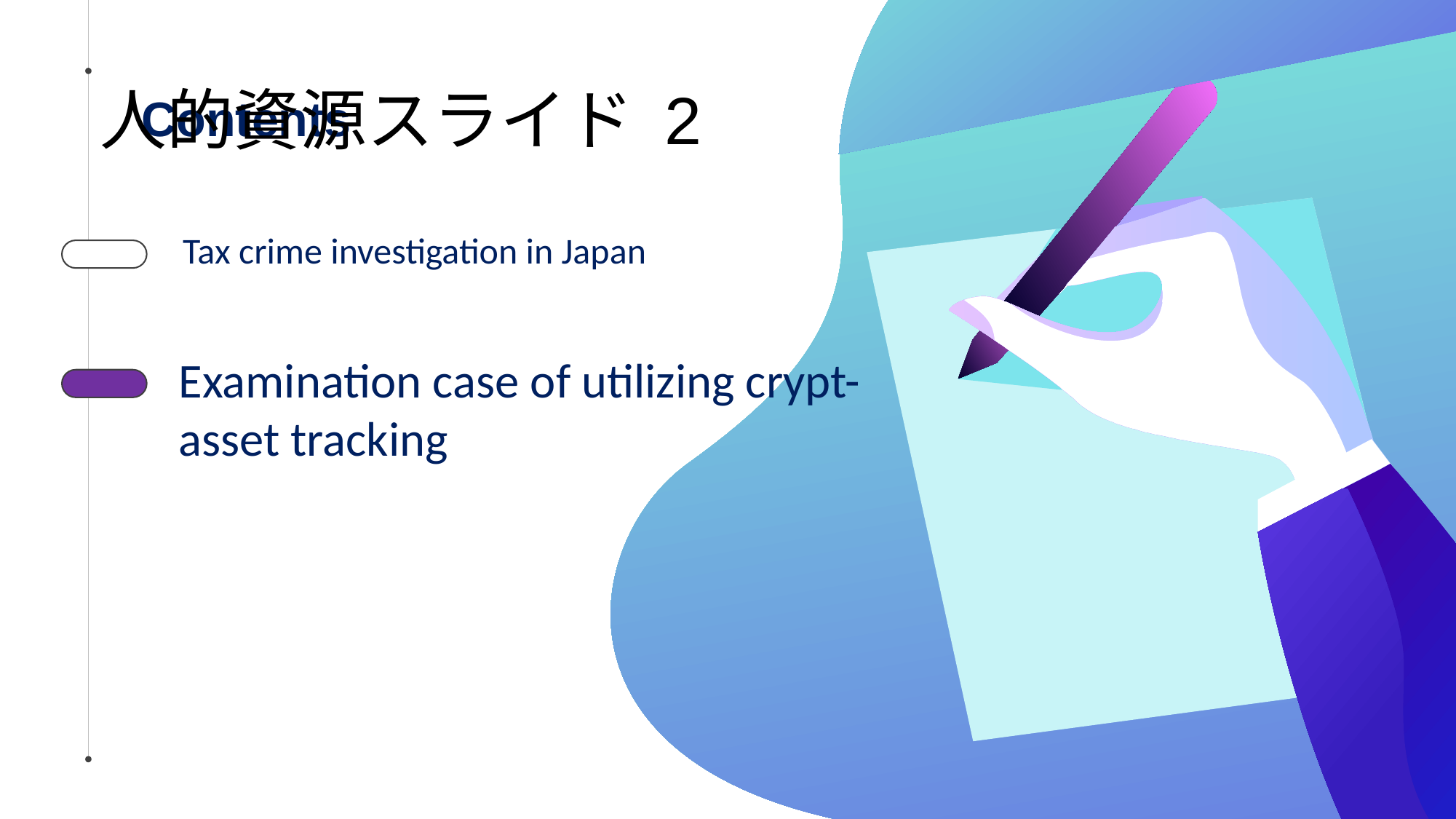

# 人的資源スライド 2

Contents
Tax crime investigation in Japan

Examination case of utilizing crypt-asset tracking tool